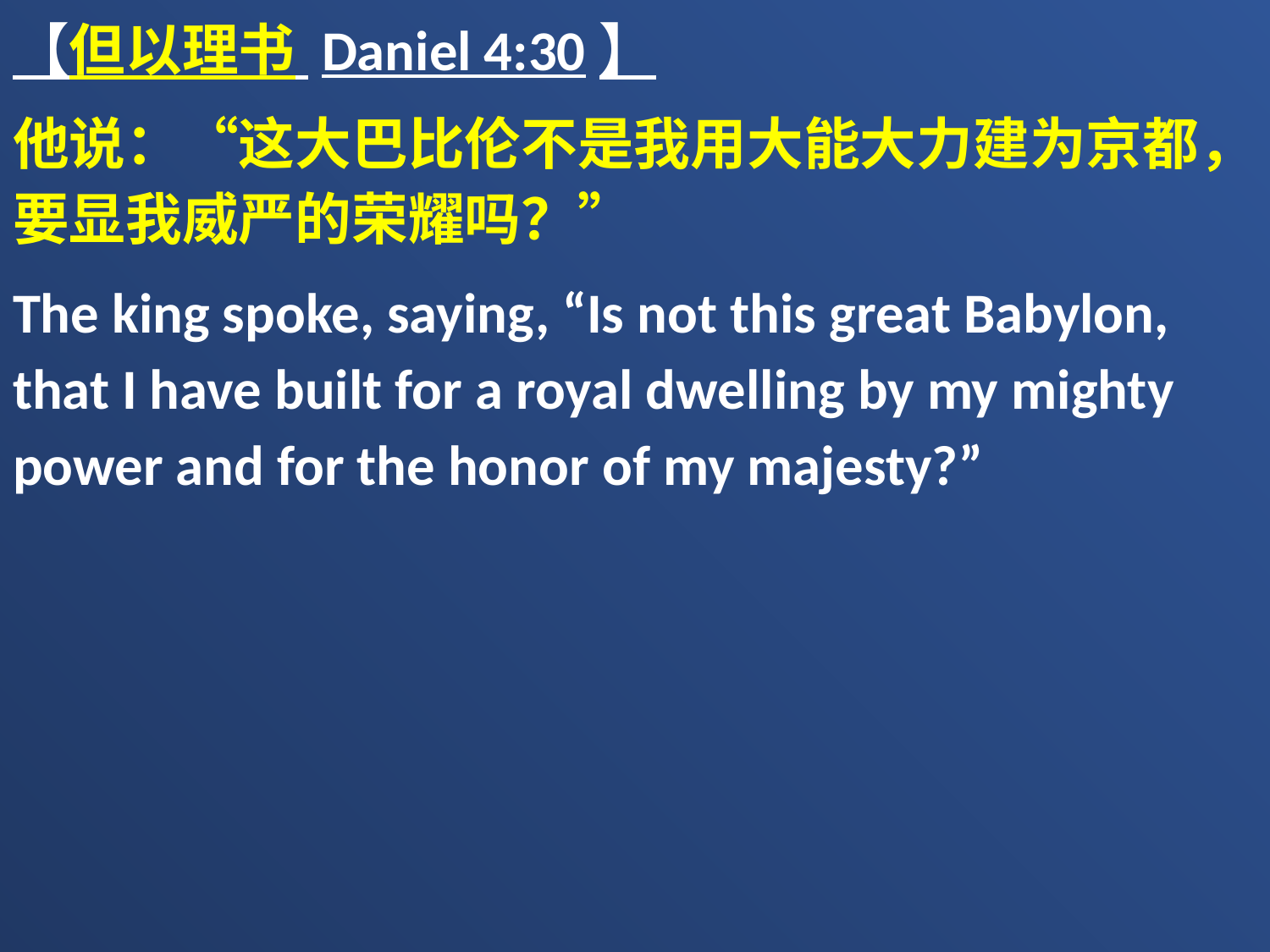

【但以理书 Daniel 4:30】
他说：“这大巴比伦不是我用大能大力建为京都，要显我威严的荣耀吗？”
The king spoke, saying, “Is not this great Babylon, that I have built for a royal dwelling by my mighty power and for the honor of my majesty?”